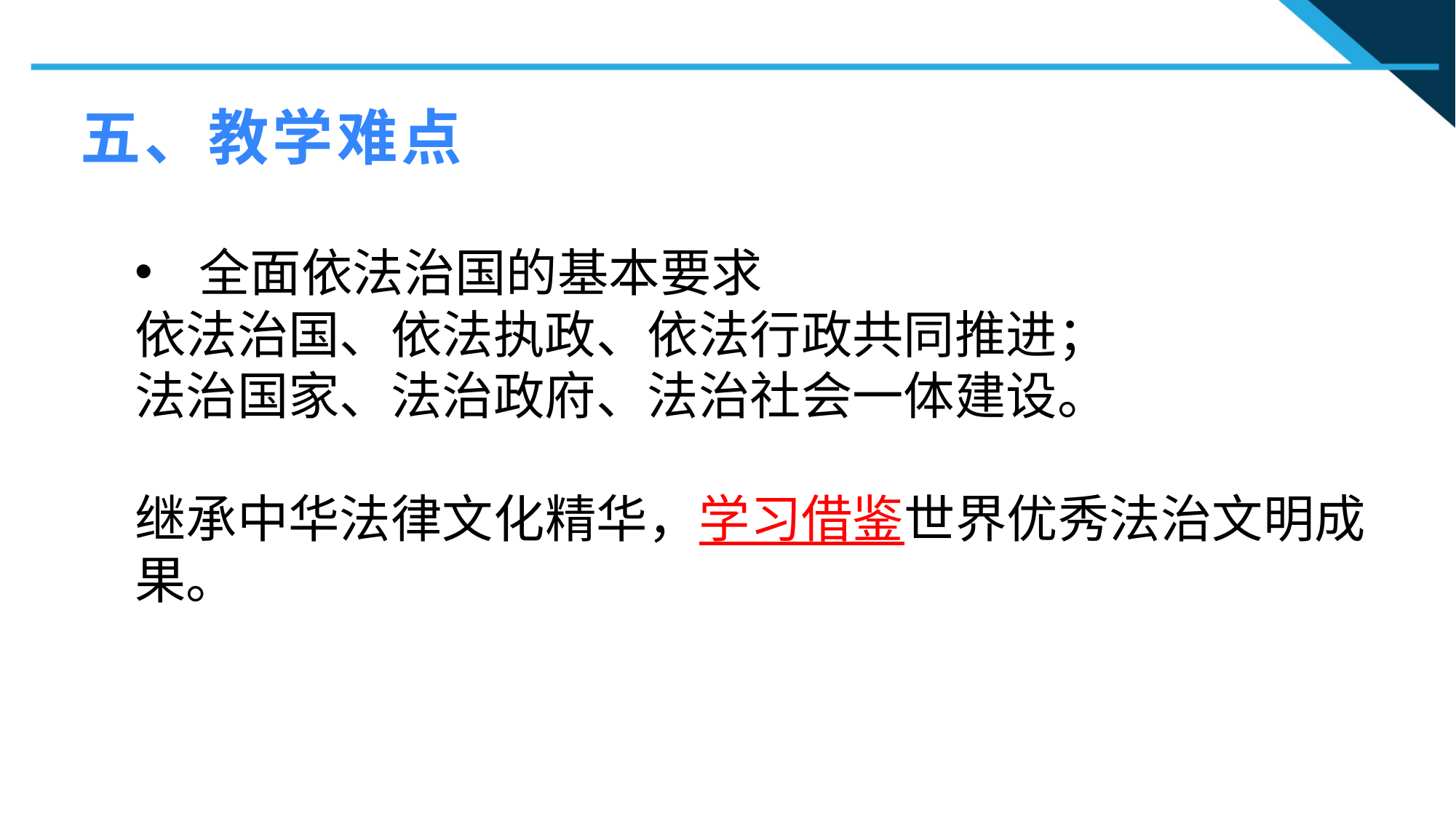

五、教学难点

全面依法治国的基本要求
依法治国、依法执政、依法行政共同推进；
法治国家、法治政府、法治社会一体建设。

继承中华法律文化精华，学习借鉴世界优秀法治文明成果。